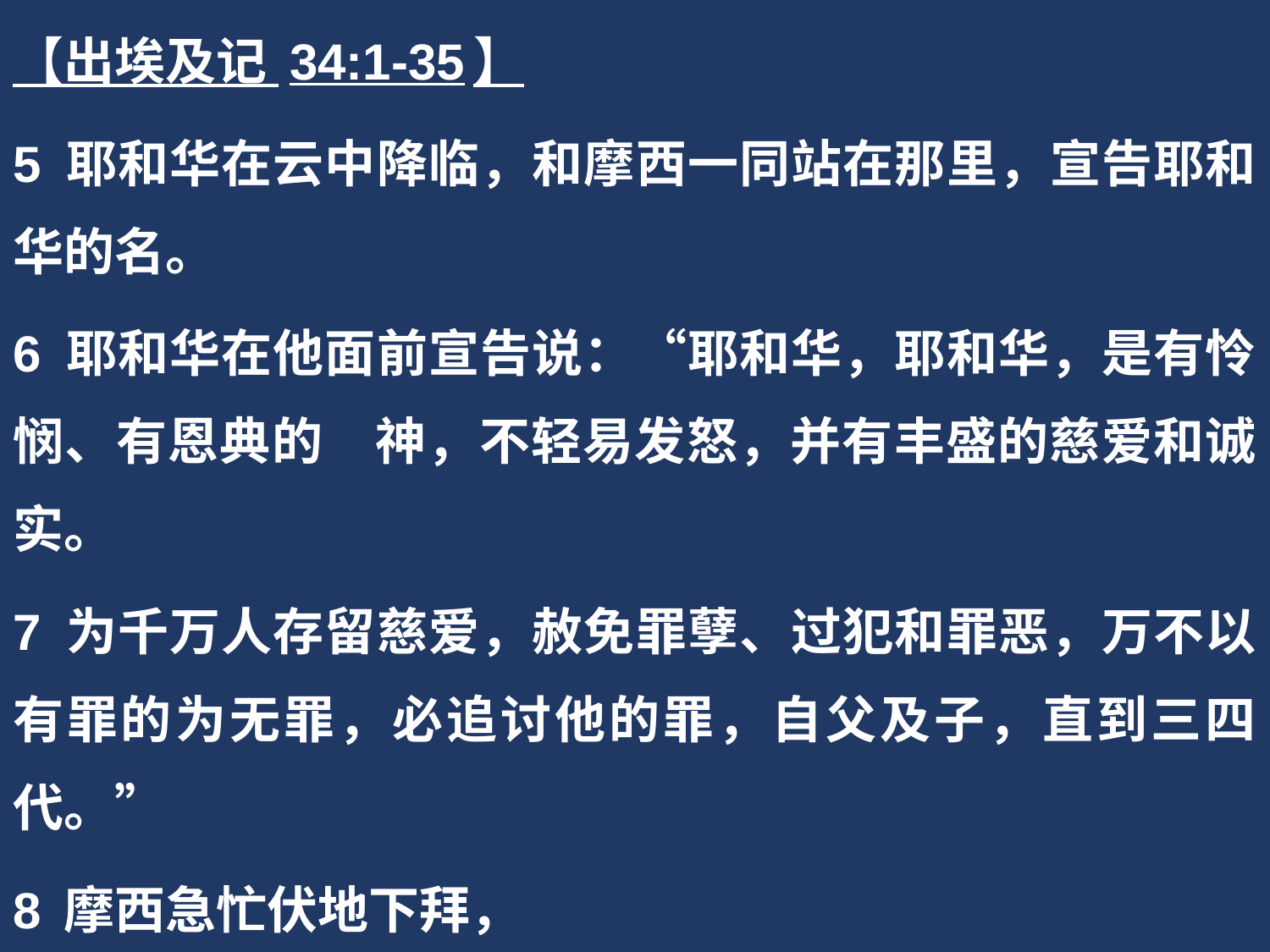

【出埃及记 34:1-35】
5 耶和华在云中降临，和摩西一同站在那里，宣告耶和华的名。
6 耶和华在他面前宣告说：“耶和华，耶和华，是有怜悯、有恩典的　神，不轻易发怒，并有丰盛的慈爱和诚实。
7 为千万人存留慈爱，赦免罪孽、过犯和罪恶，万不以有罪的为无罪，必追讨他的罪，自父及子，直到三四代。”
8 摩西急忙伏地下拜，